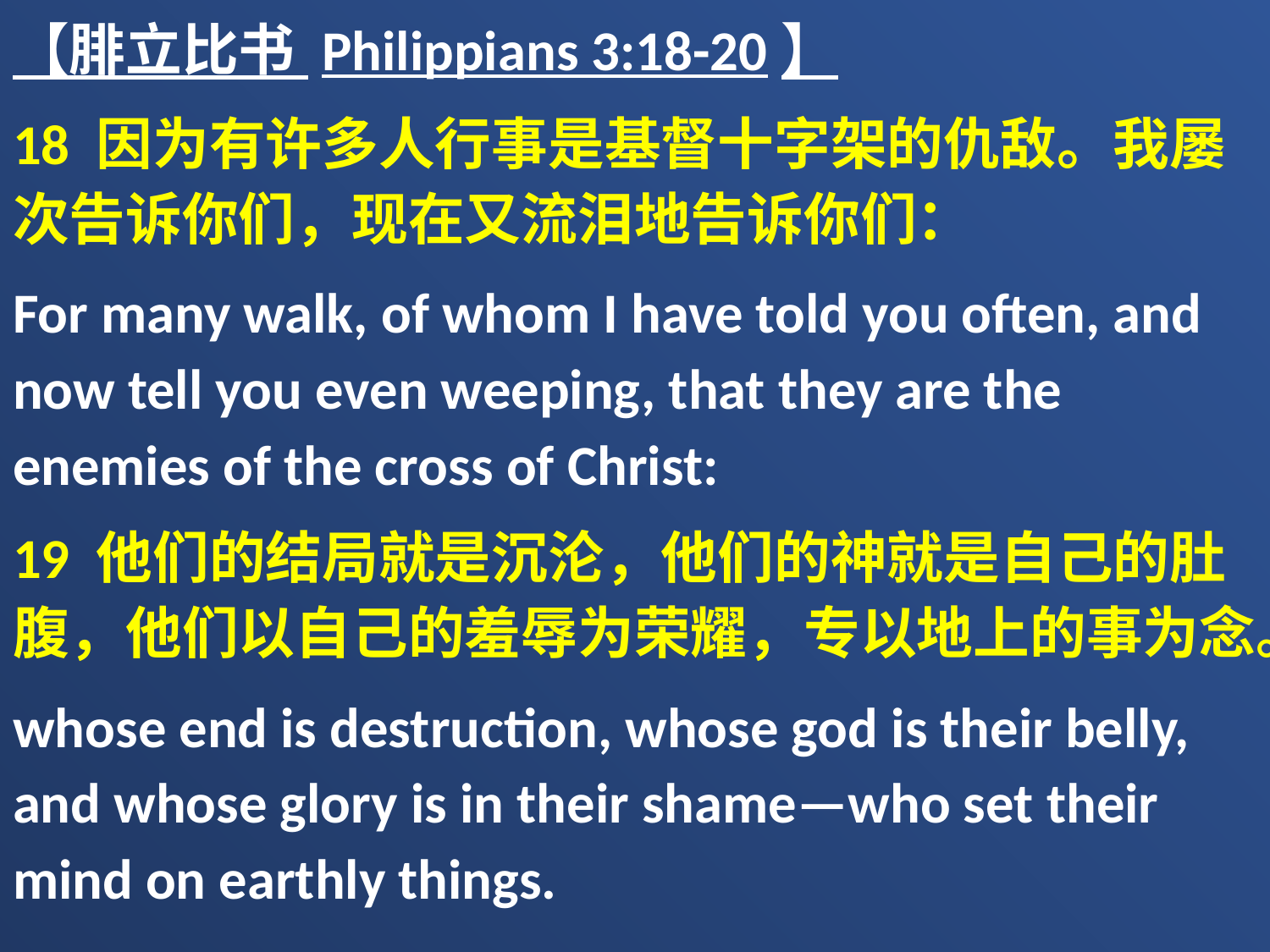

【腓立比书 Philippians 3:18-20】
18 因为有许多人行事是基督十字架的仇敌。我屡次告诉你们，现在又流泪地告诉你们：
For many walk, of whom I have told you often, and now tell you even weeping, that they are the enemies of the cross of Christ:
19 他们的结局就是沉沦，他们的神就是自己的肚腹，他们以自己的羞辱为荣耀，专以地上的事为念。
whose end is destruction, whose god is their belly, and whose glory is in their shame—who set their mind on earthly things.